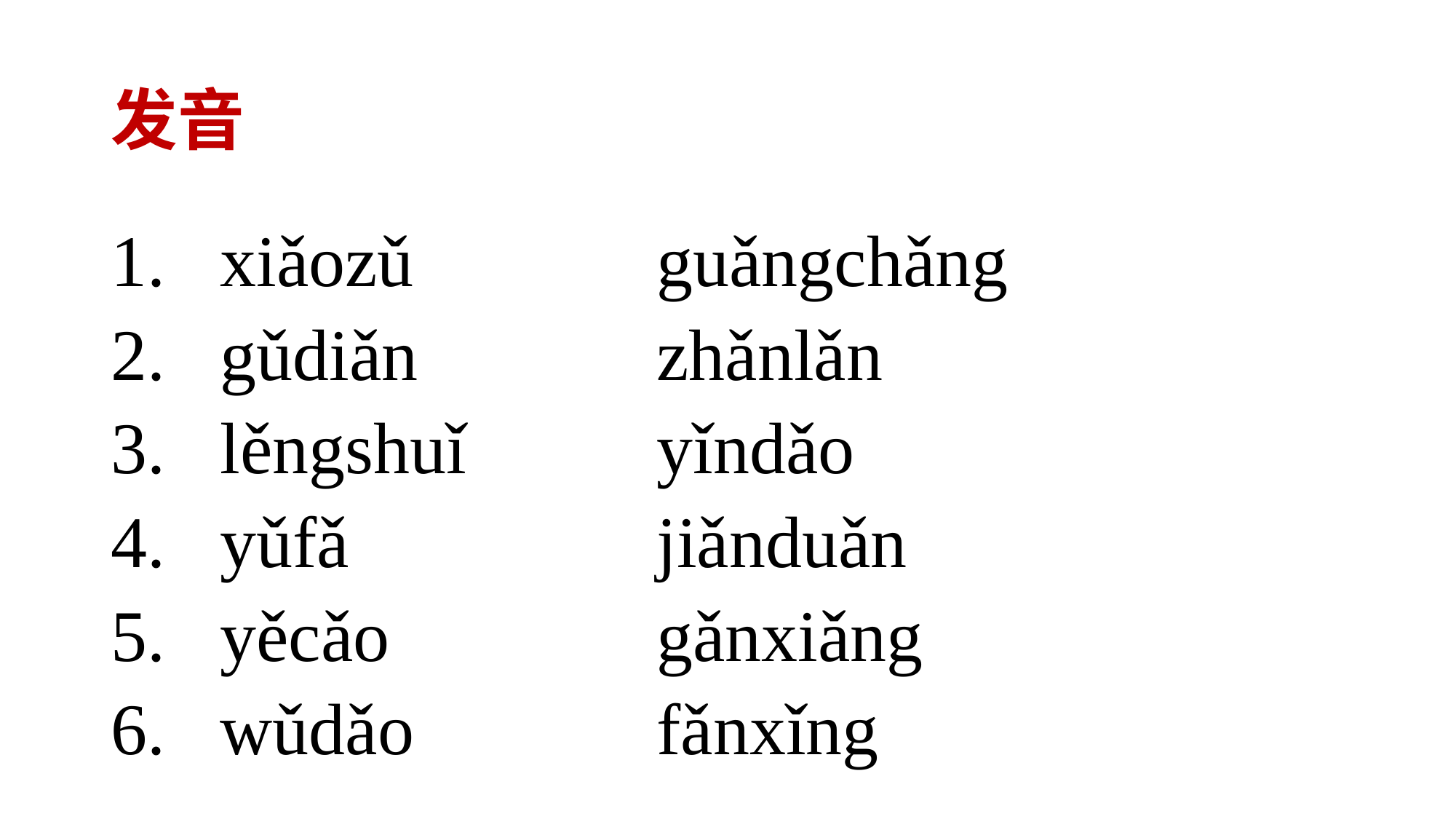

# 发音
xiǎozǔ			guǎngchǎng
gǔdiǎn			zhǎnlǎn
lěngshuǐ		yǐndǎo
yǔfǎ			jiǎnduǎn
yěcǎo			gǎnxiǎng
wǔdǎo			fǎnxǐng